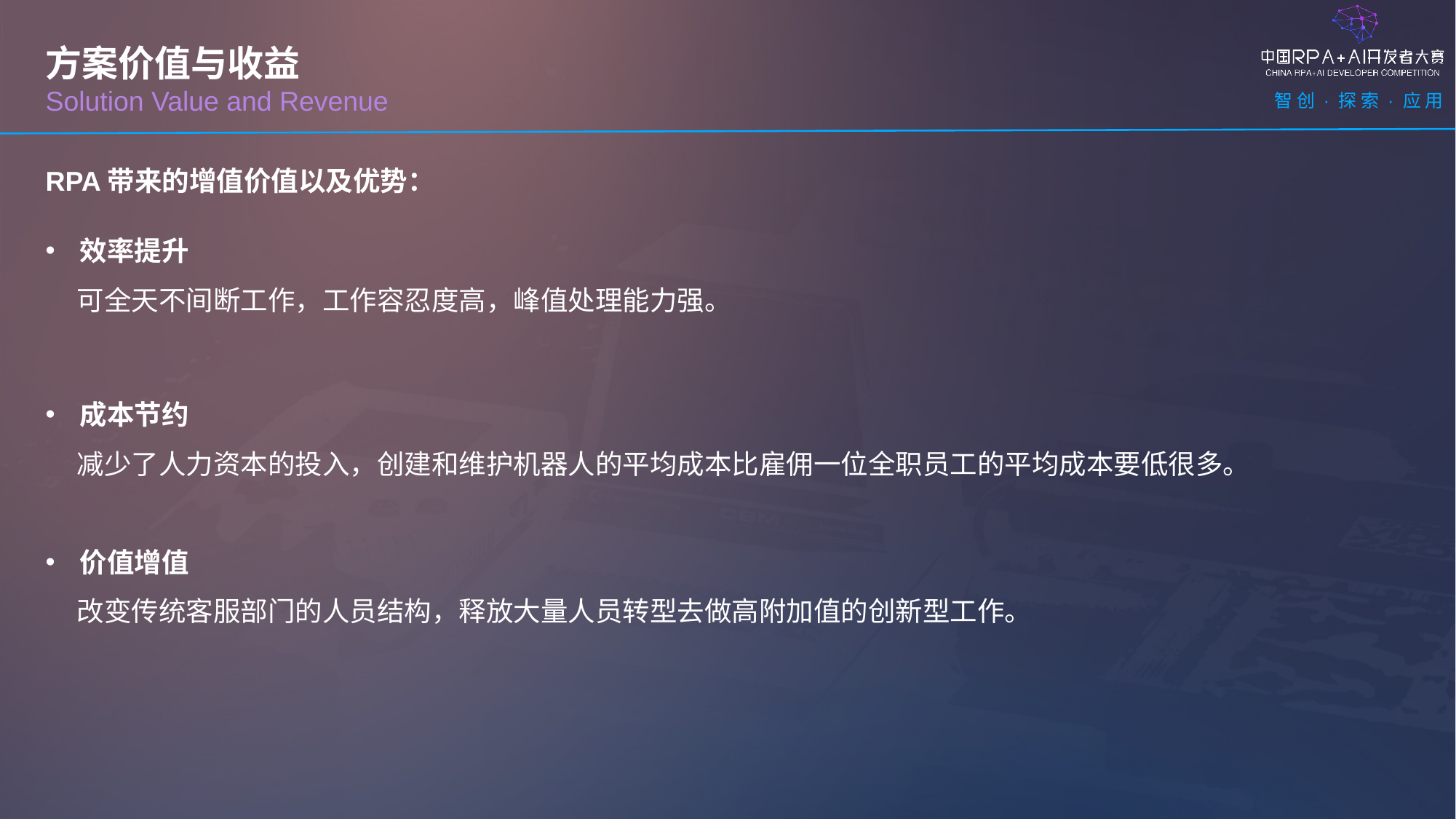

方案价值与收益
Solution Value and Revenue
RPA带来的增值价值以及优势：
效率提升
    可全天不间断工作，工作容忍度高，峰值处理能力强。

成本节约
    减少了人力资本的投入，创建和维护机器人的平均成本比雇佣一位全职员工的平均成本要低很多。

价值增值
    改变传统客服部门的人员结构，释放大量人员转型去做高附加值的创新型工作。